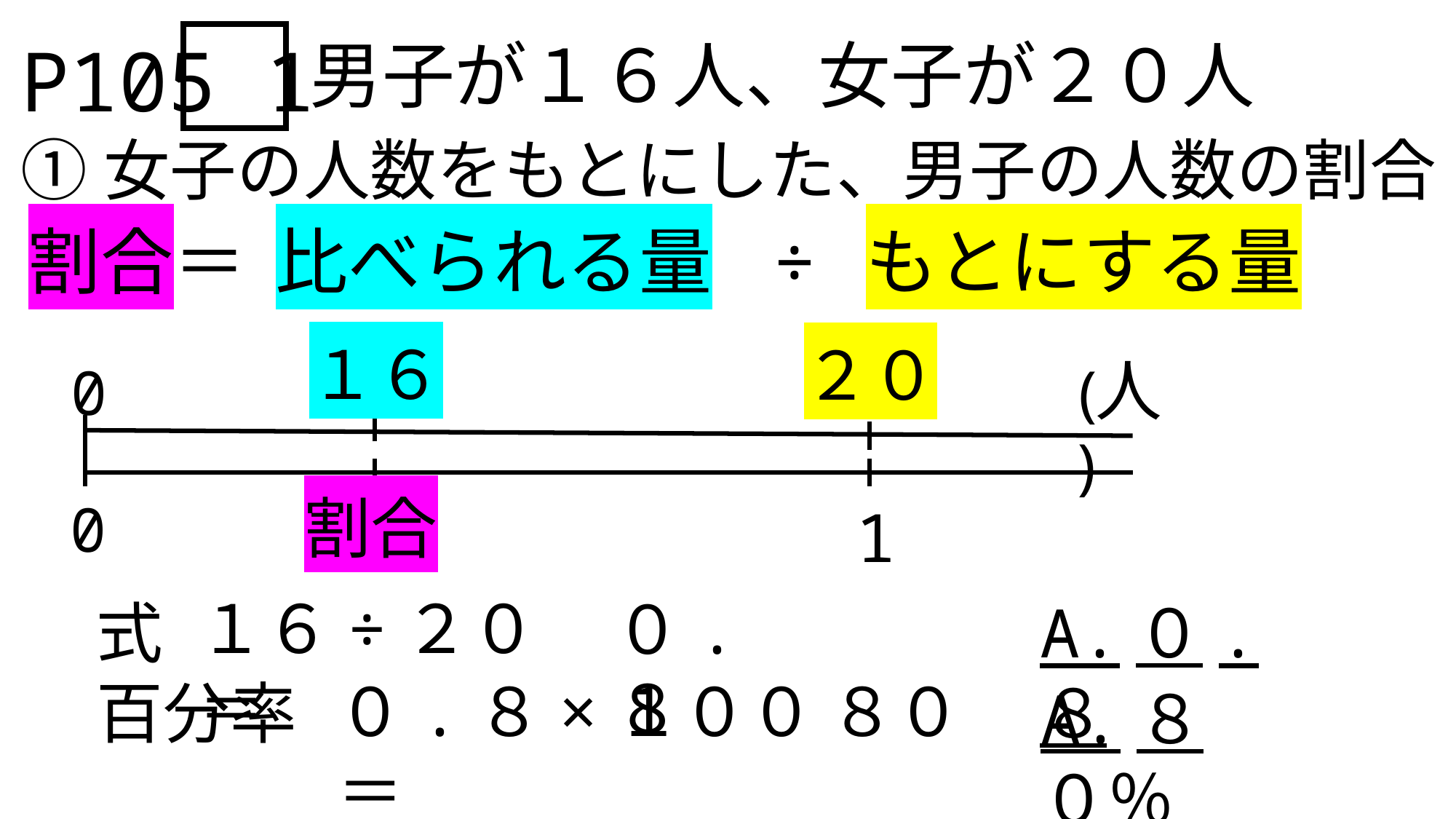

男子が１６人、女子が２０人
P105 1
①女子の人数をもとにした、男子の人数の割合
割合＝　　　　　　　÷
もとにする量
比べられる量
１６
２０
人
(　)
0
割合
0
1
１６÷２０＝
０.８
式
百分率
A.０.８
８０
０.８×１００＝
A.８０％